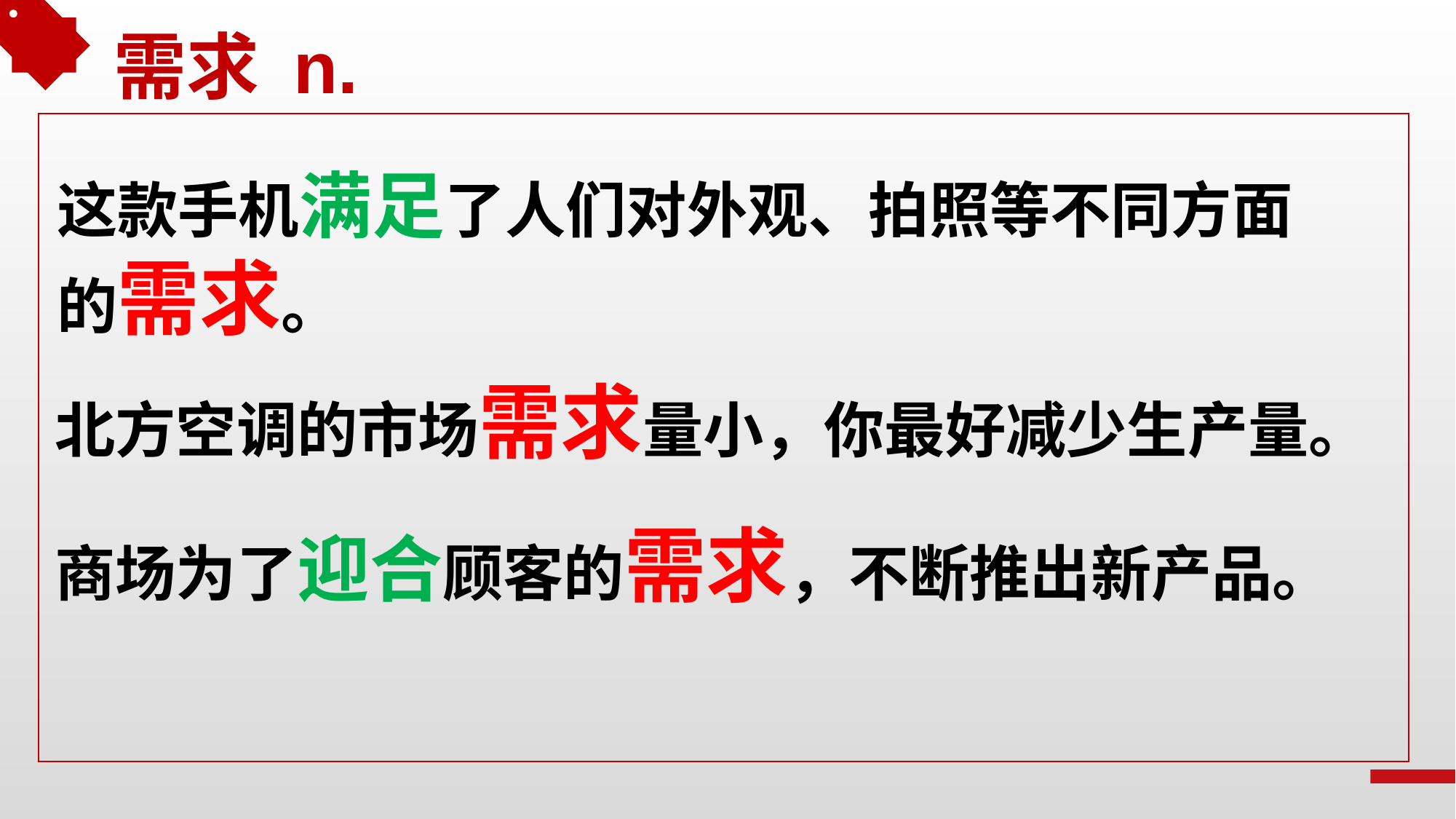

需求 n.

这款手机满足了人们对外观、拍照等不同方面的需求。
北方空调的市场需求量小，你最好减少生产量。
商场为了迎合顾客的需求，不断推出新产品。